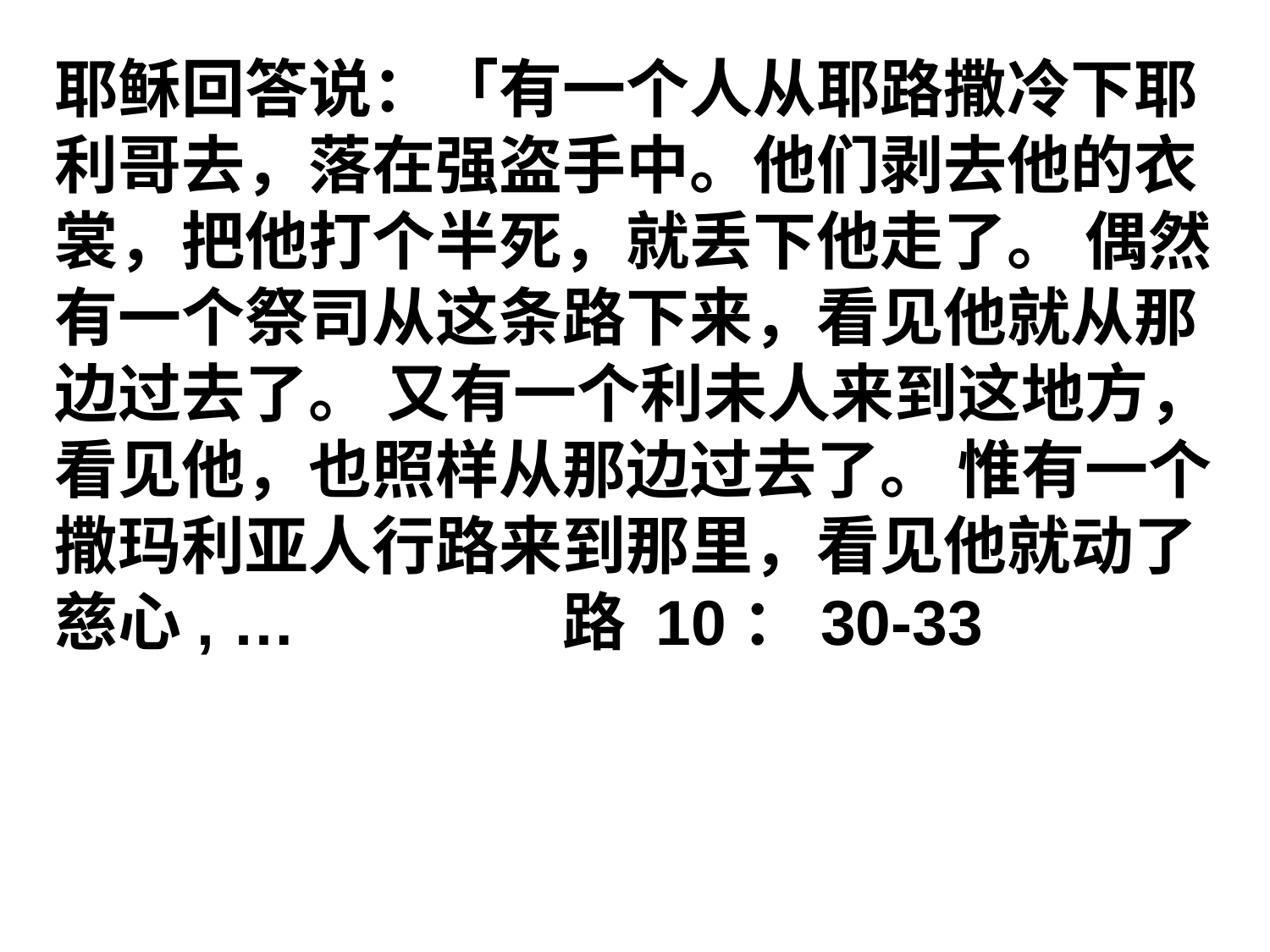

耶稣回答说：「有一个人从耶路撒冷下耶利哥去，落在强盗手中。他们剥去他的衣裳，把他打个半死，就丢下他走了。 偶然有一个祭司从这条路下来，看见他就从那边过去了。 又有一个利未人来到这地方，看见他，也照样从那边过去了。 惟有一个撒玛利亚人行路来到那里，看见他就动了慈心, …			路 10：30-33